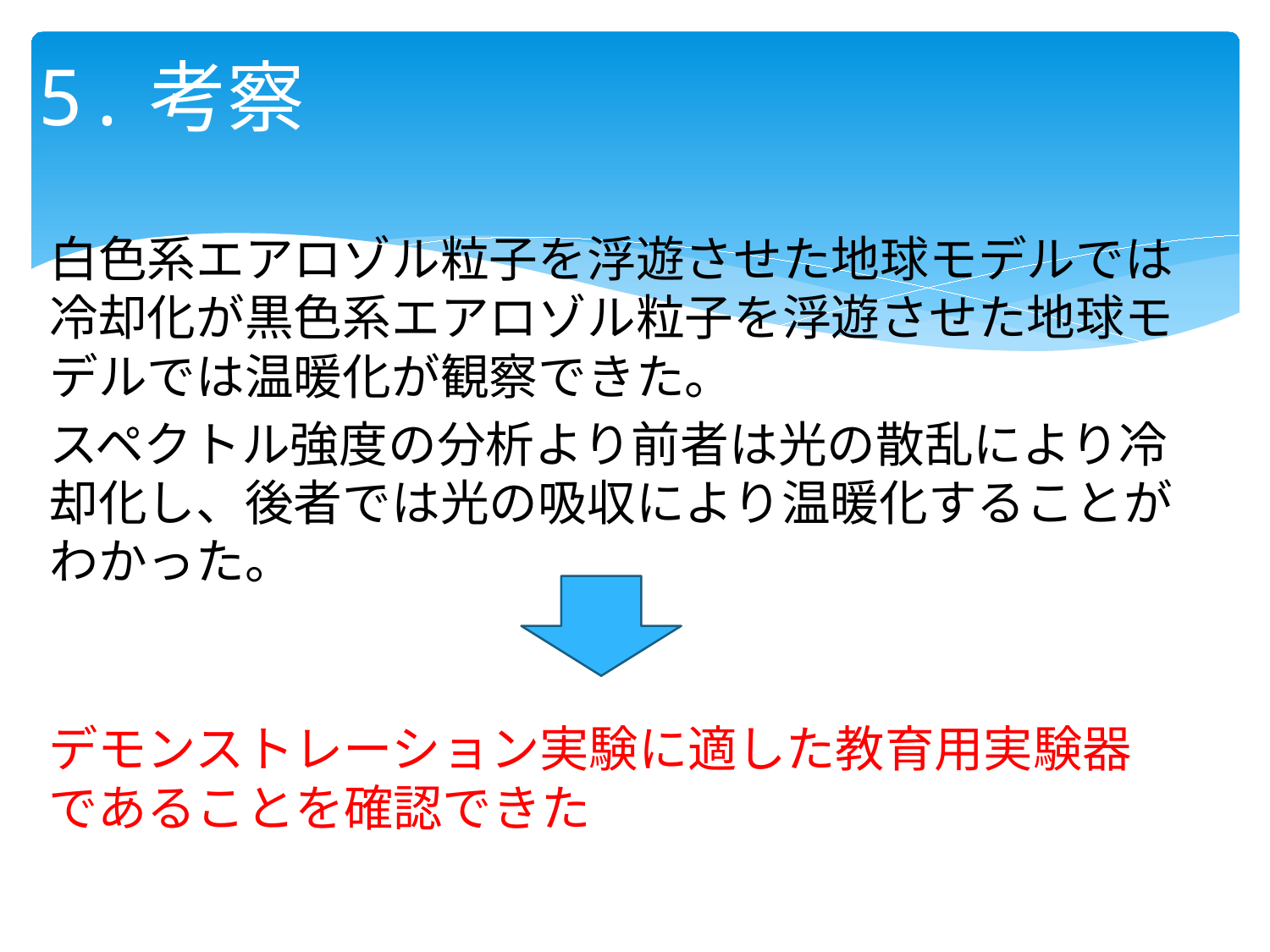

# 5.考察
白色系エアロゾル粒子を浮遊させた地球モデルでは冷却化が黒色系エアロゾル粒子を浮遊させた地球モデルでは温暖化が観察できた。
スペクトル強度の分析より前者は光の散乱により冷却化し、後者では光の吸収により温暖化することがわかった。

デモンストレーション実験に適した教育用実験器であることを確認できた